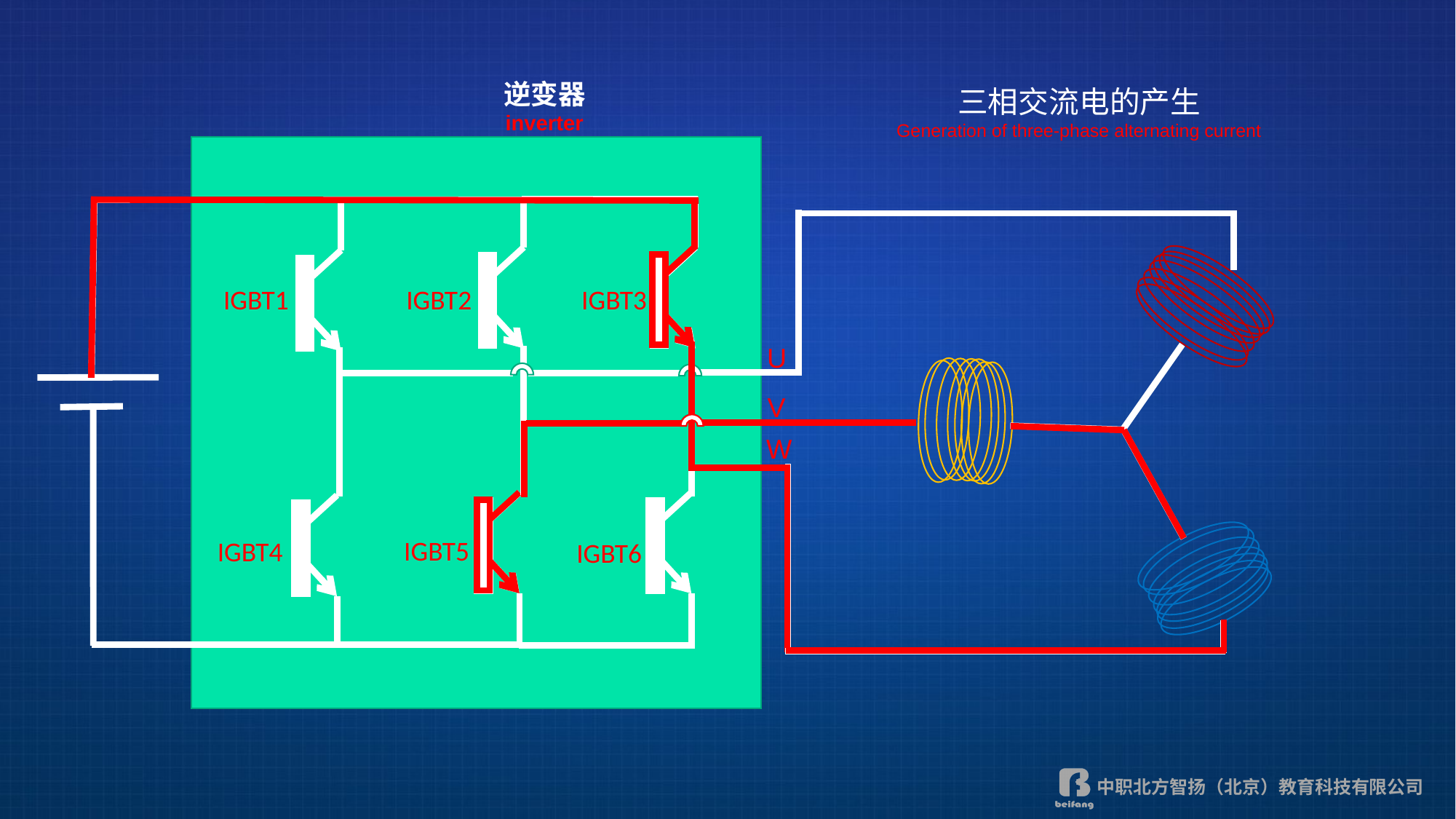

逆变器
inverter
三相交流电的产生
Generation of three-phase alternating current

IGBT3
IGBT2
IGBT1
U

V

W

IGBT5
IGBT4
IGBT6